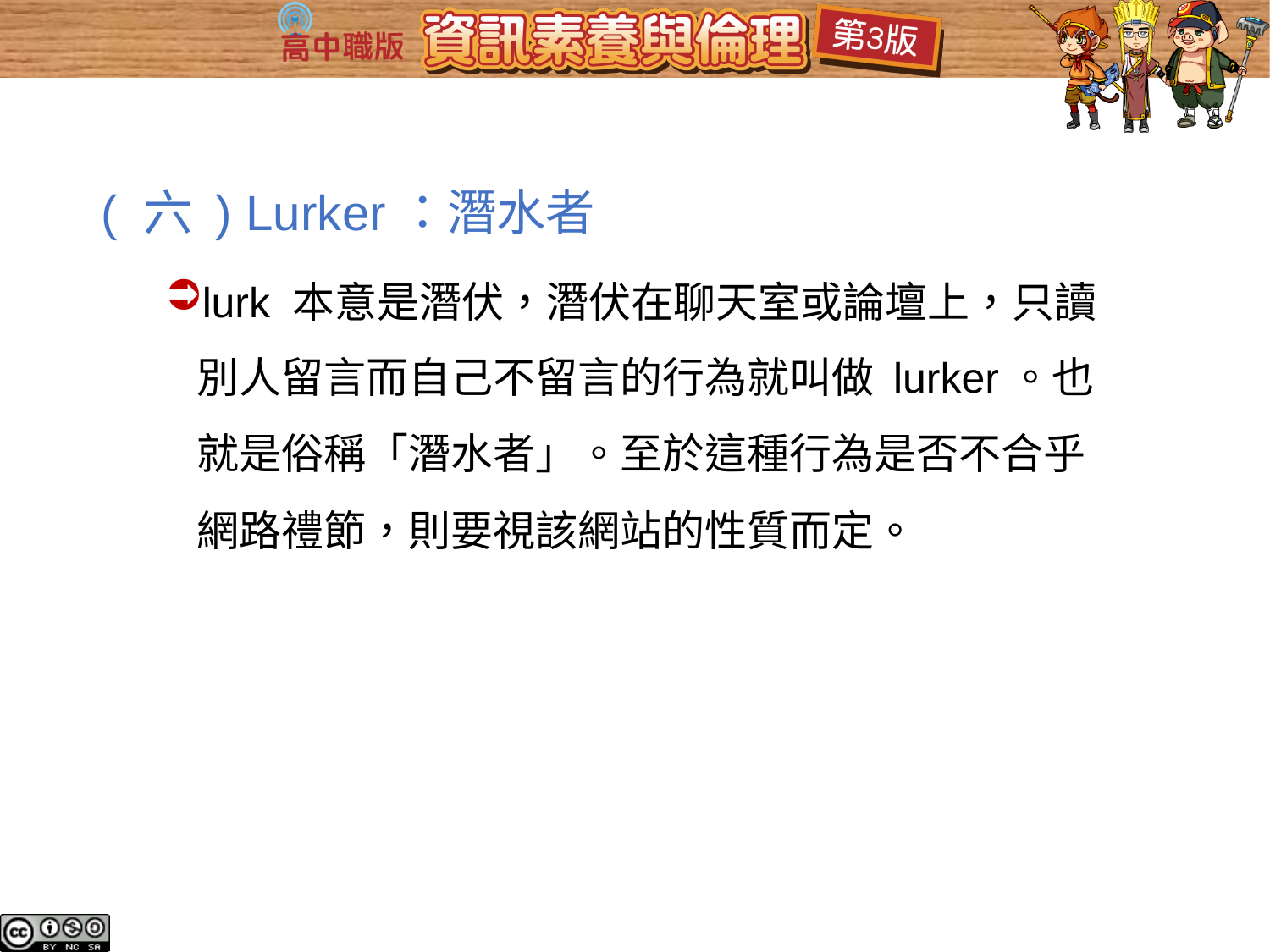

( 六 ) Lurker：潛水者
lurk 本意是潛伏，潛伏在聊天室或論壇上，只讀別人留言而自己不留言的行為就叫做 lurker。也就是俗稱「潛水者」。至於這種行為是否不合乎網路禮節，則要視該網站的性質而定。